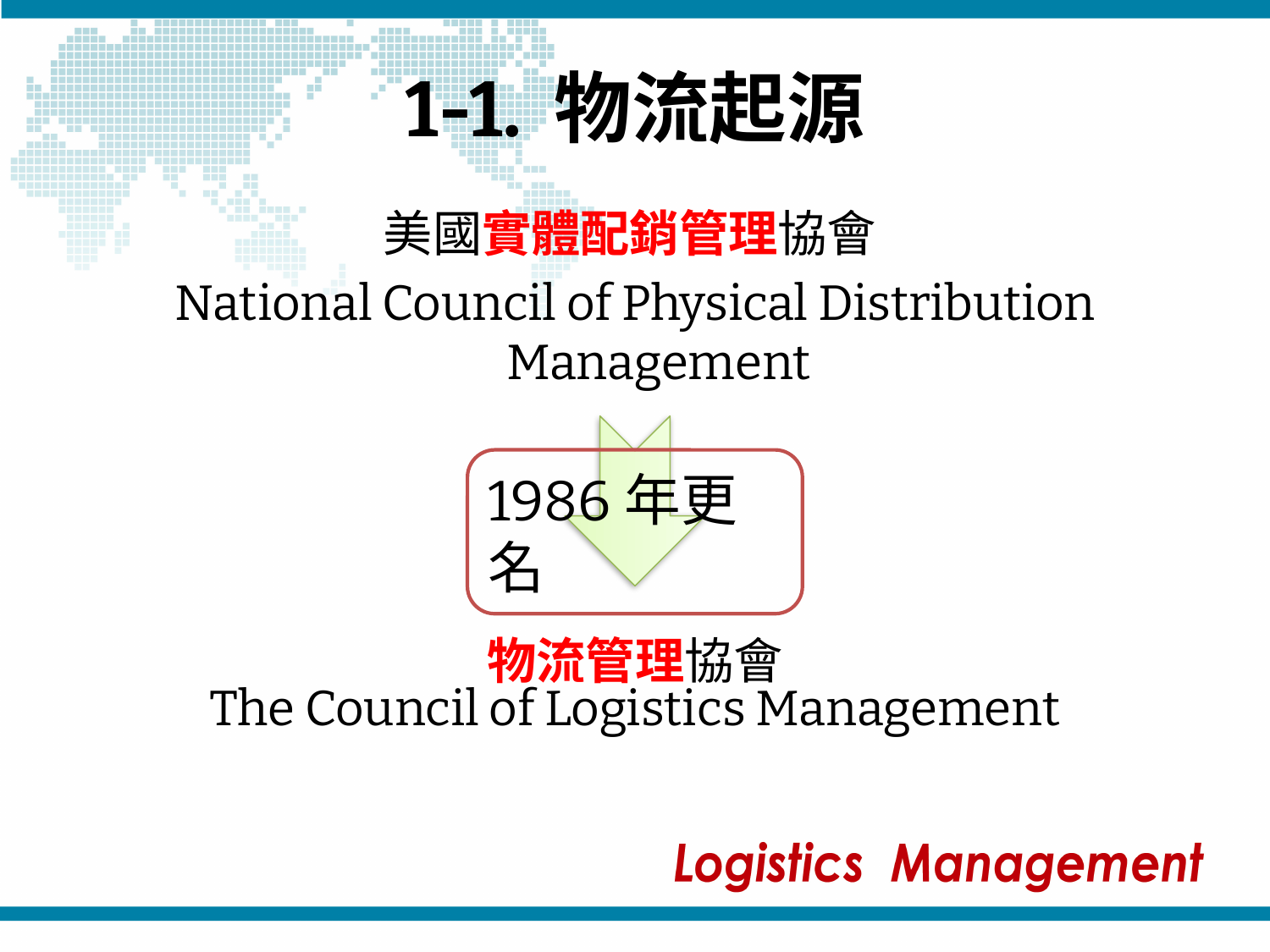

# 1-1. 物流起源

National Council of Physical Distribution Management

The Council of Logistics Management

美國實體配銷管理協會

1986年更名
物流管理協會